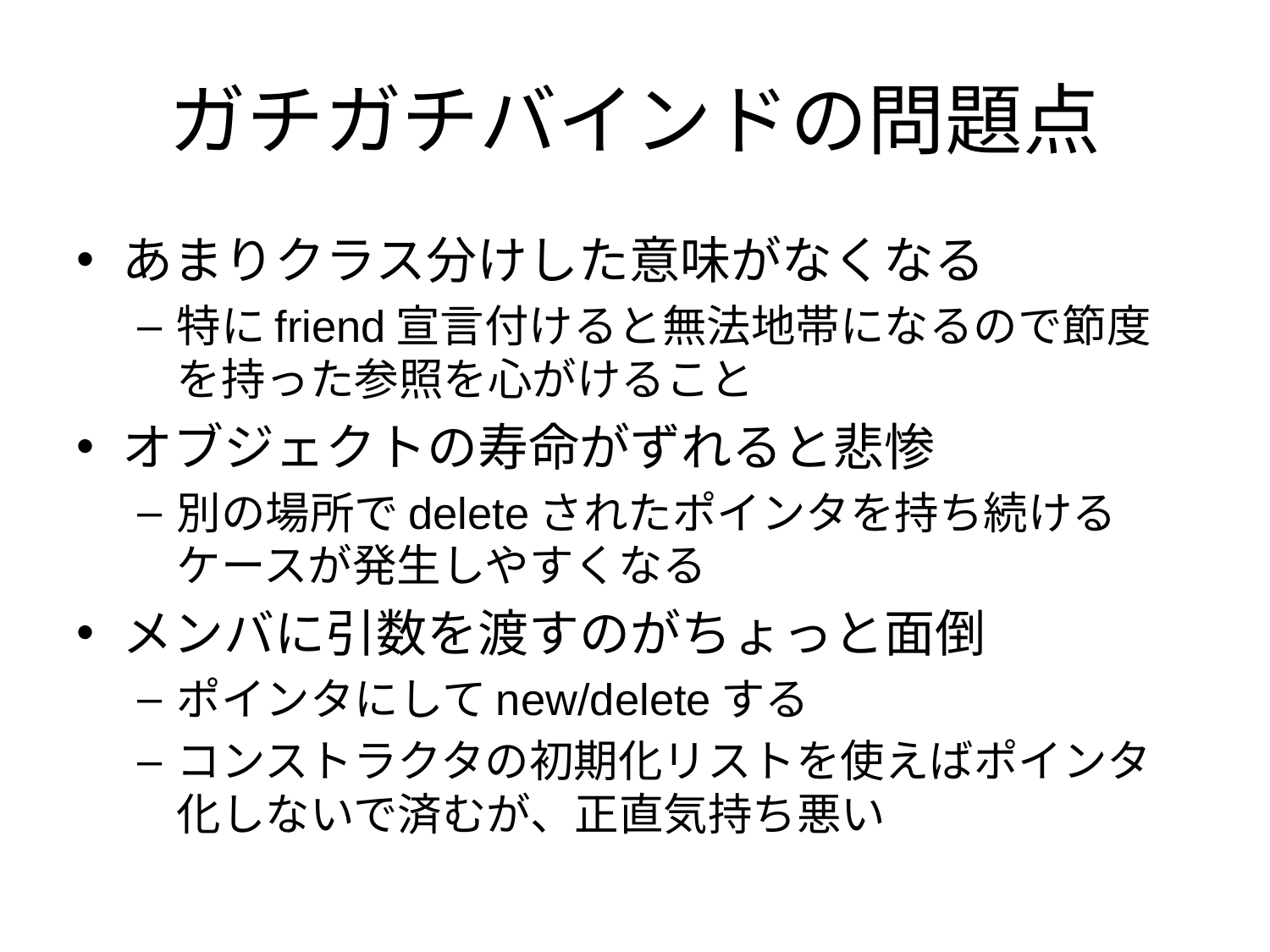

# ガチガチバインドの問題点
あまりクラス分けした意味がなくなる
特にfriend宣言付けると無法地帯になるので節度を持った参照を心がけること
オブジェクトの寿命がずれると悲惨
別の場所でdeleteされたポインタを持ち続けるケースが発生しやすくなる
メンバに引数を渡すのがちょっと面倒
ポインタにしてnew/deleteする
コンストラクタの初期化リストを使えばポインタ化しないで済むが、正直気持ち悪い